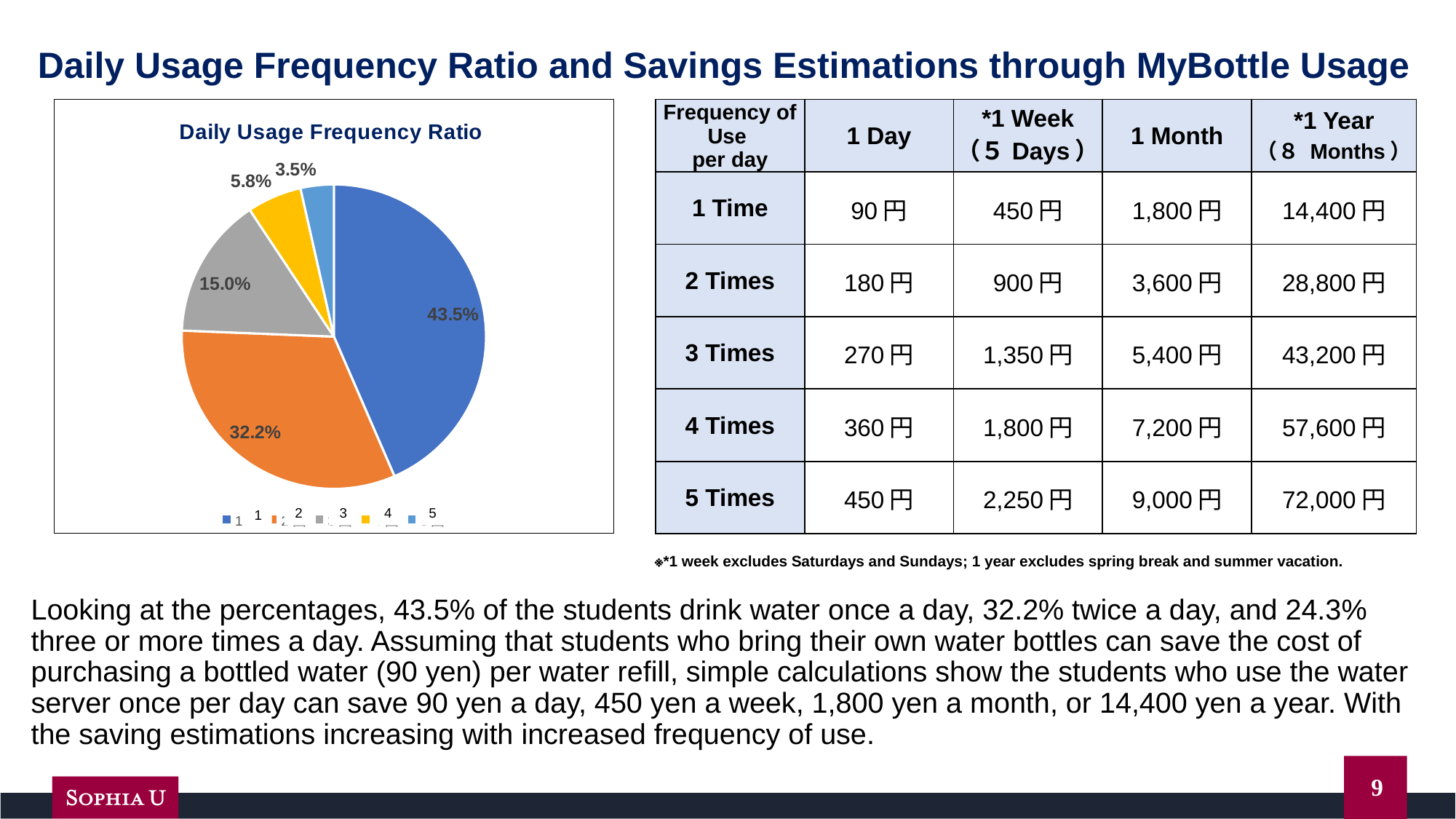

# Daily Usage Frequency Ratio and Savings Estimations through MyBottle Usage

### Chart: Daily Usage Frequency Ratio

| Category | 人数 |
|---|---|
| 1回 | 0.43478260869565216 |
| 2回 | 0.32155797101449274 |
| 3回 | 0.1503623188405797 |
| 4回 | 0.057971014492753624 |
| 5回 | 0.035326086956521736 |
| Frequency of Use per day | 1 Day | \*1 Week （５Days） | 1 Month | \*1 Year （８ Months） |
| --- | --- | --- | --- | --- |
| 1 Time | 90円 | 450円 | 1,800円 | 14,400円 |
| 2 Times | 180円 | 900円 | 3,600円 | 28,800円 |
| 3 Times | 270円 | 1,350円 | 5,400円 | 43,200円 |
| 4 Times | 360円 | 1,800円 | 7,200円 | 57,600円 |
| 5 Times | 450円 | 2,250円 | 9,000円 | 72,000円 |
5
3
4
2
1
※*1 week excludes Saturdays and Sundays; 1 year excludes spring break and summer vacation.
Looking at the percentages, 43.5% of the students drink water once a day, 32.2% twice a day, and 24.3% three or more times a day. Assuming that students who bring their own water bottles can save the cost of purchasing a bottled water (90 yen) per water refill, simple calculations show the students who use the water server once per day can save 90 yen a day, 450 yen a week, 1,800 yen a month, or 14,400 yen a year. With the saving estimations increasing with increased frequency of use.
9